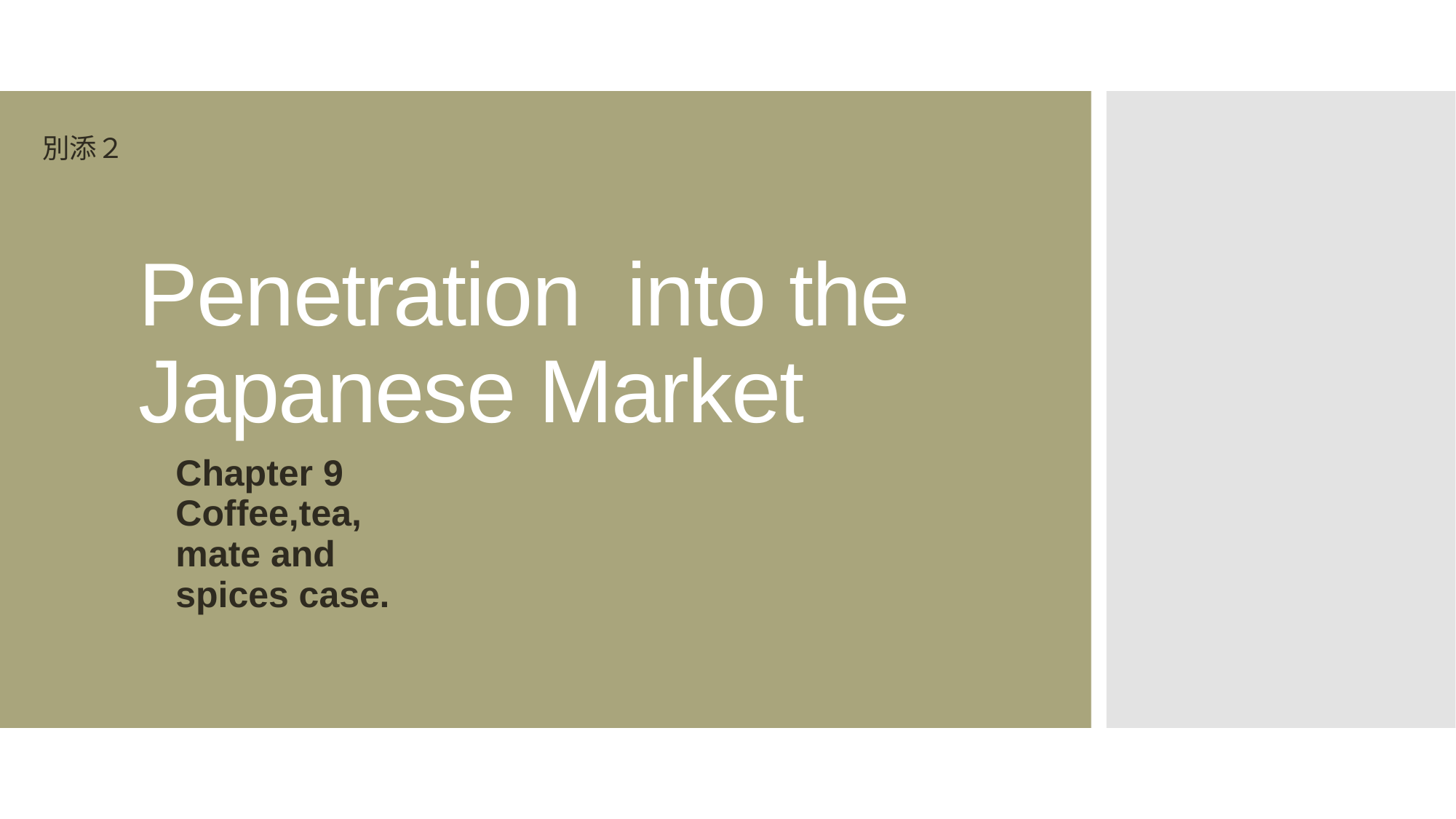

別添２
# Penetration  into the Japanese Market
| Chapter 9 Coffee,tea, mate and spices case. |  |
| --- | --- |